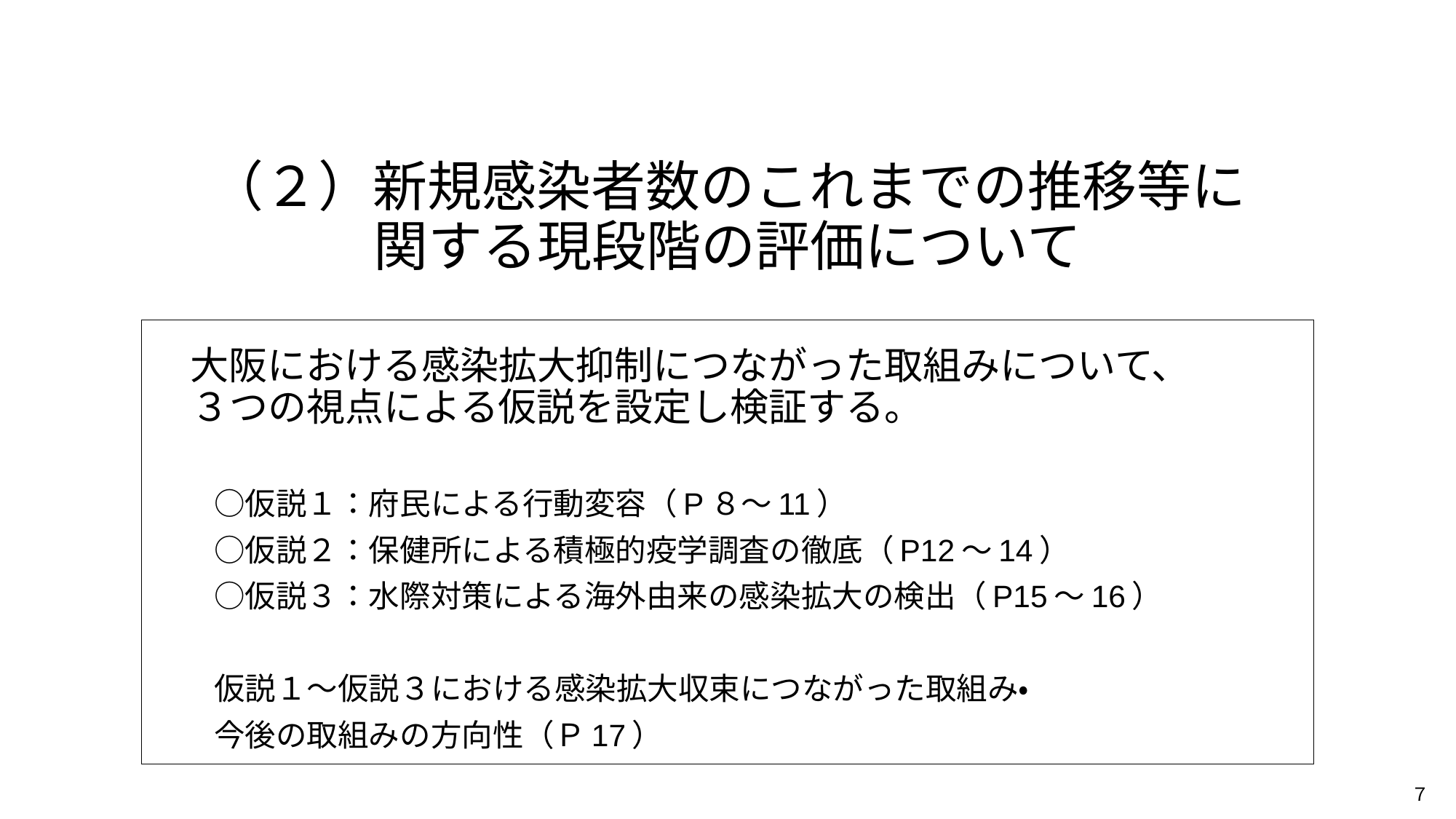

# （２）新規感染者数のこれまでの推移等に関する現段階の評価について

　 大阪における感染拡大抑制につながった取組みについて、
　３つの視点による仮説を設定し検証する。

　　○仮説１：府民による行動変容（P８～11）
　　○仮説２：保健所による積極的疫学調査の徹底（P12～14）
　　○仮説３：水際対策による海外由来の感染拡大の検出（P15～16）

　　仮説１～仮説３における感染拡大収束につながった取組み・
　　今後の取組みの方向性（Ｐ17）
７